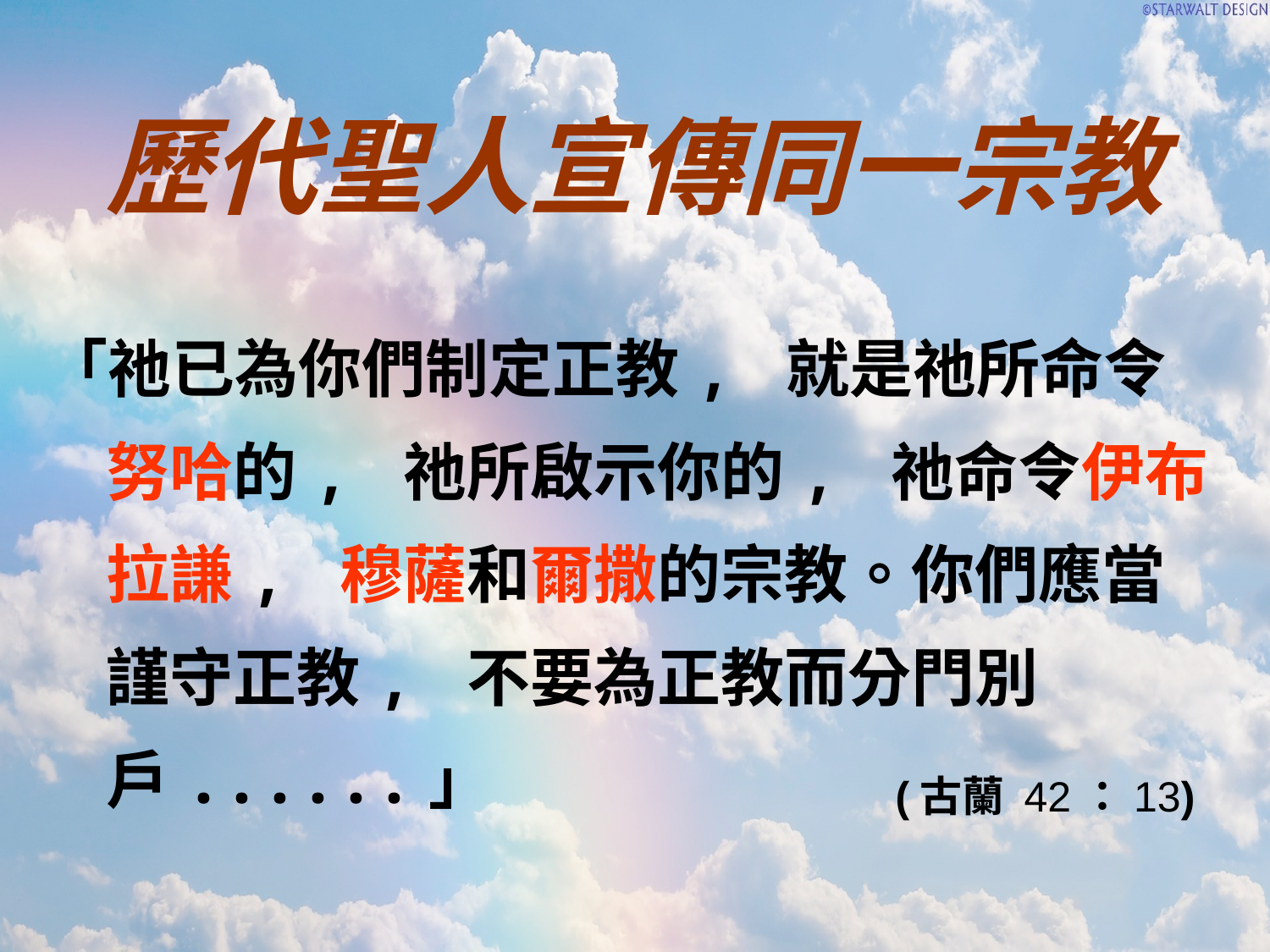

# 歷代聖人宣傳同一宗教
「祂已為你們制定正教, 就是祂所命令努哈的, 祂所啟示你的, 祂命令伊布拉謙, 穆薩和爾撒的宗教。你們應當謹守正教, 不要為正教而分門別戶......」

(古蘭 42：13)